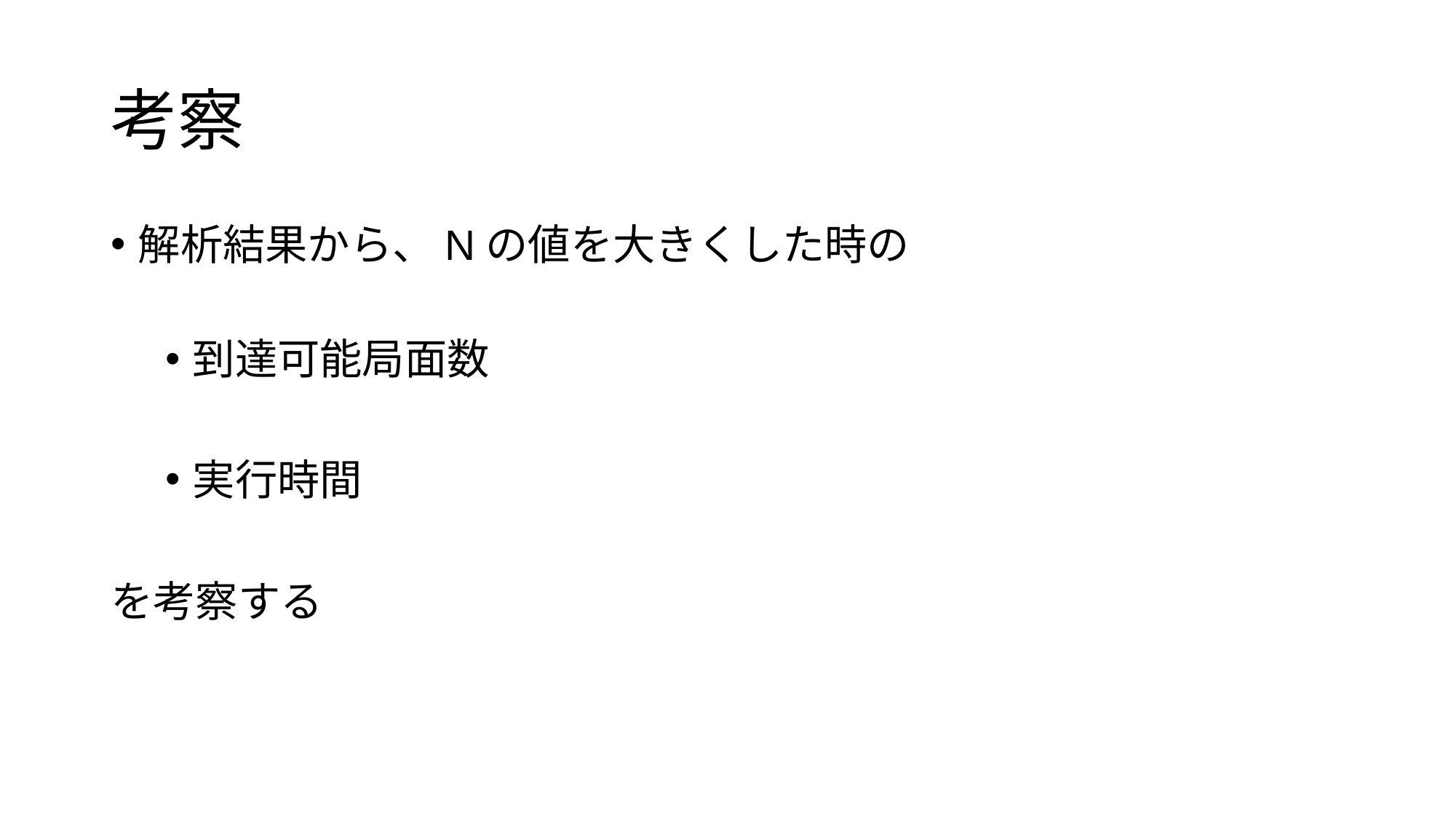

# 考察
解析結果から、Nの値を大きくした時の

到達可能局面数

実行時間

を考察する